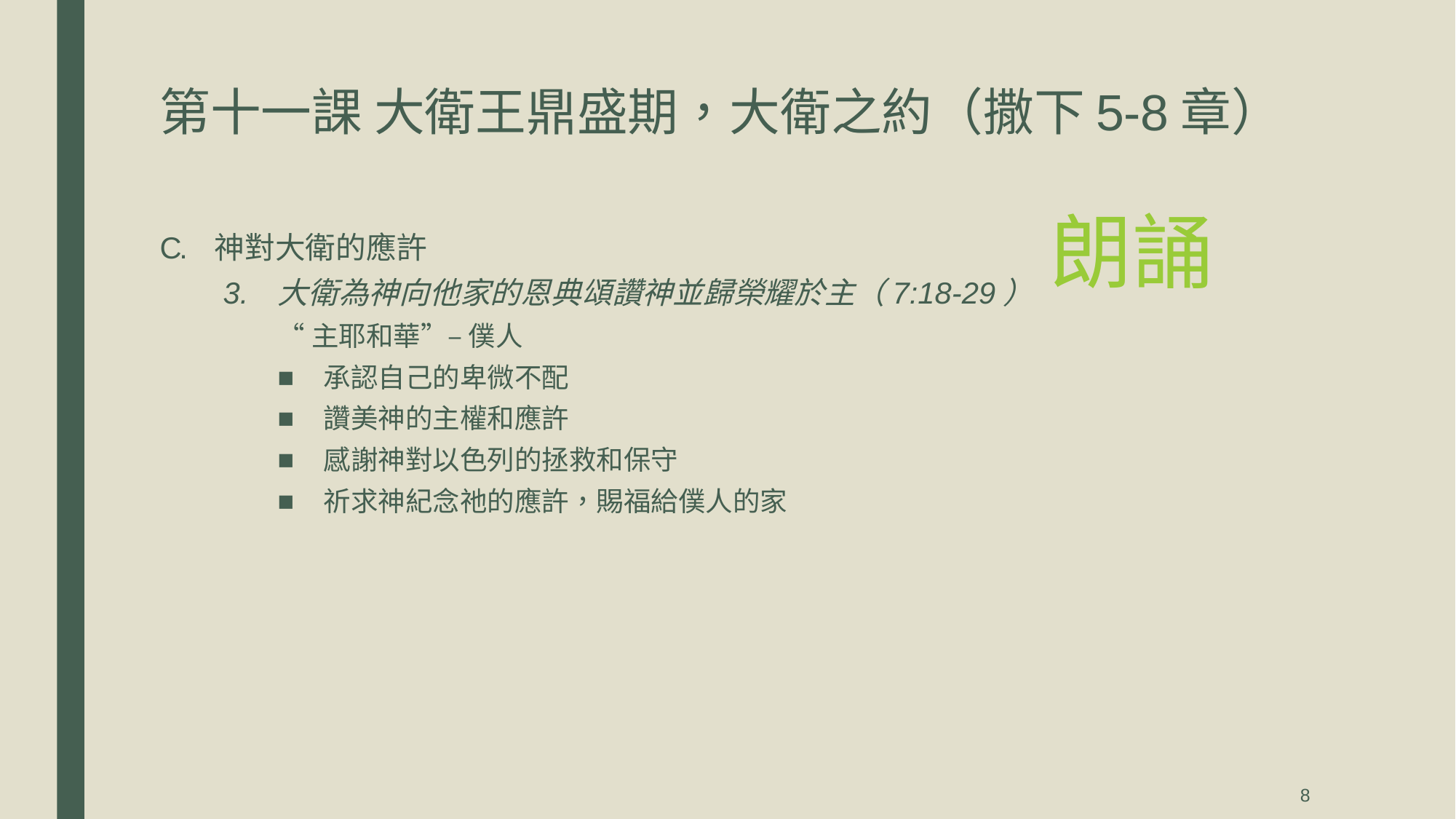

# 第十一課 大衛王鼎盛期，大衛之約（撒下5-8章）
朗誦
神對大衛的應許
大衛為神向他家的恩典頌讚神並歸榮耀於主（7:18-29）
“主耶和華”– 僕人
承認自己的卑微不配
讚美神的主權和應許
感謝神對以色列的拯救和保守
祈求神紀念祂的應許，賜福給僕人的家

8